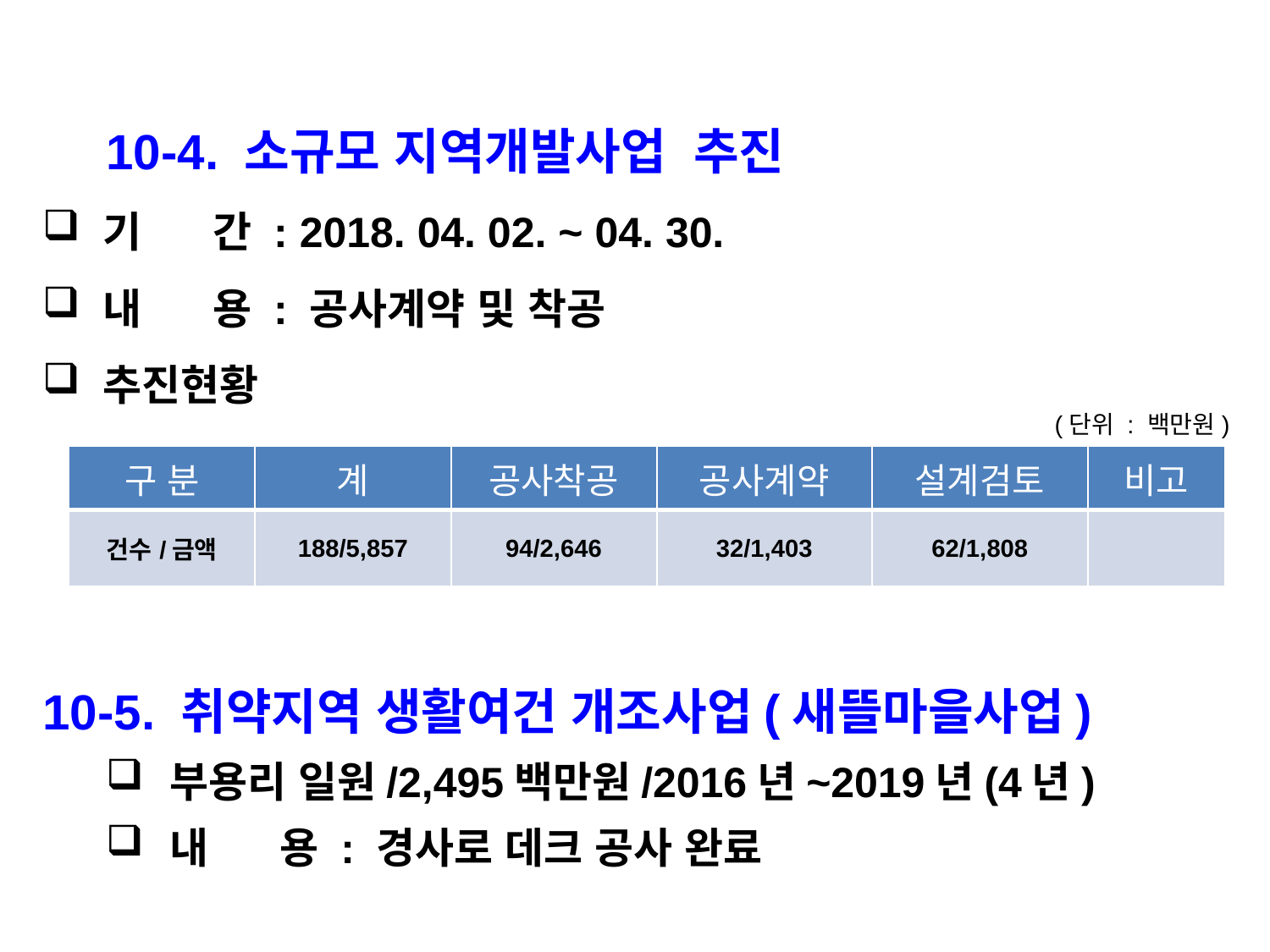

10-4. 소규모 지역개발사업  추진
 기      간 : 2018. 04. 02. ~ 04. 30.
 내      용 : 공사계약 및 착공
 추진현황
 (단위 : 백만원)

| 구 분 | 계 | 공사착공 | 공사계약 | 설계검토 | 비고 |
| --- | --- | --- | --- | --- | --- |
| 건수/금액 | 188/5,857 | 94/2,646 | 32/1,403 | 62/1,808 |  |
10-5. 취약지역 생활여건 개조사업(새뜰마을사업)
부용리 일원/2,495백만원/2016년~2019년(4년)
내      용 : 경사로 데크 공사 완료